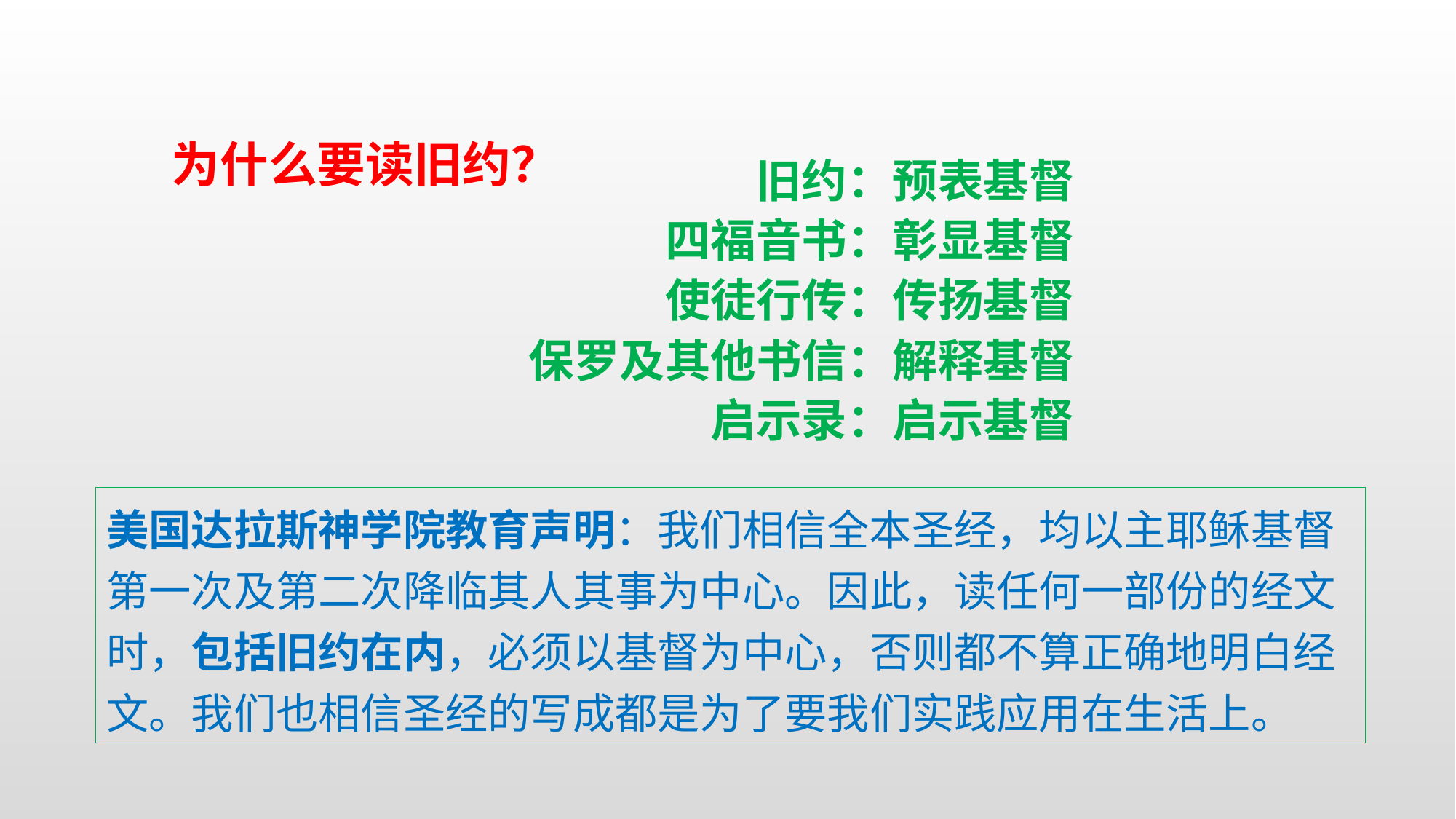

为什么要读旧约？
旧约：预表基督
四福音书：彰显基督
使徒行传：传扬基督
保罗及其他书信：解释基督
启示录：启示基督
美国达拉斯神学院教育声明：我们相信全本圣经，均以主耶稣基督第一次及第二次降临其人其事为中心。因此，读任何一部份的经文时，包括旧约在内，必须以基督为中心，否则都不算正确地明白经文。我们也相信圣经的写成都是为了要我们实践应用在生活上。